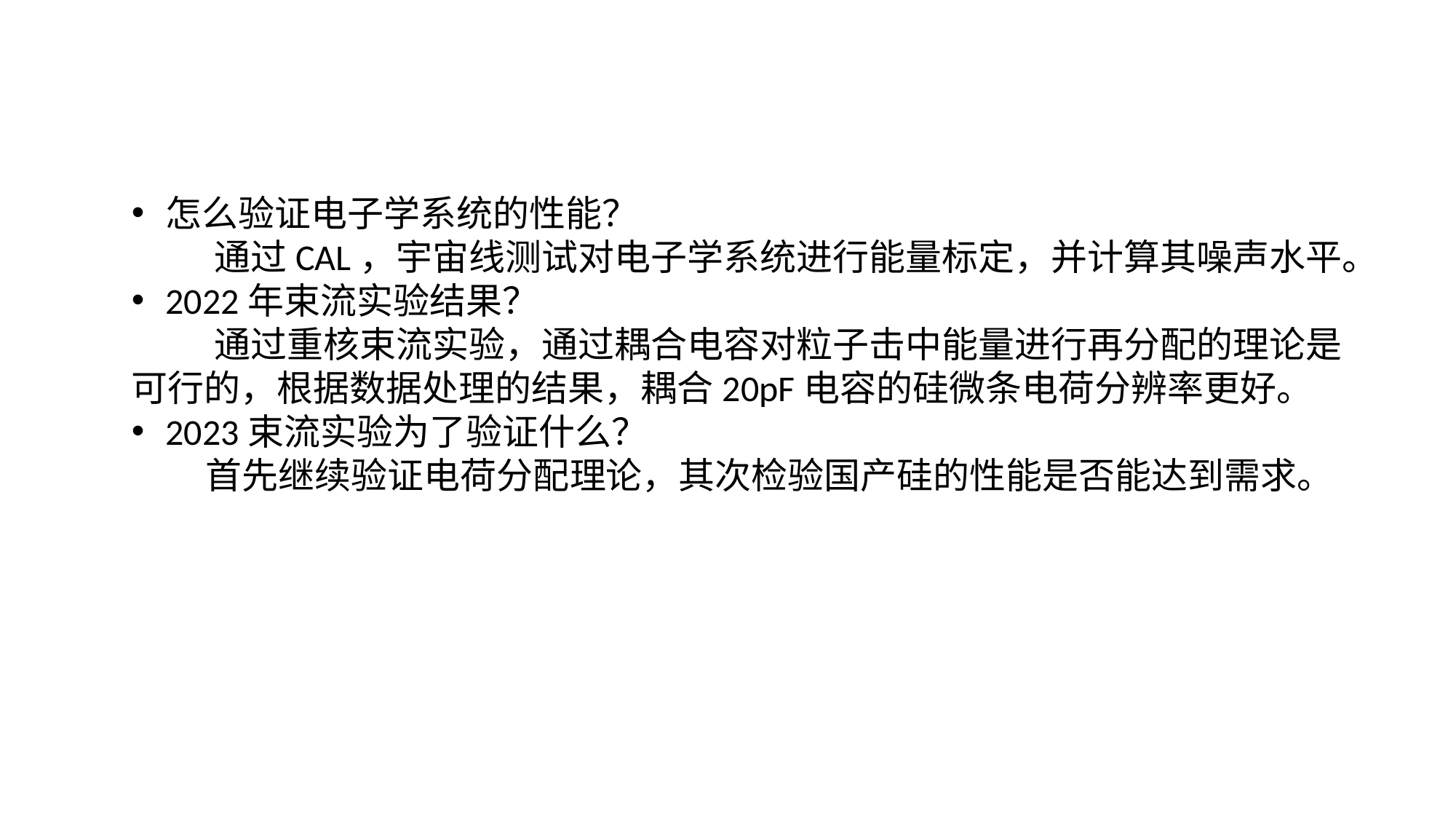

怎么验证电子学系统的性能？
         通过CAL，宇宙线测试对电子学系统进行能量标定，并计算其噪声水平。
2022年束流实验结果？
         通过重核束流实验，通过耦合电容对粒子击中能量进行再分配的理论是可行的，根据数据处理的结果，耦合20pF电容的硅微条电荷分辨率更好。
2023束流实验为了验证什么？
        首先继续验证电荷分配理论，其次检验国产硅的性能是否能达到需求。